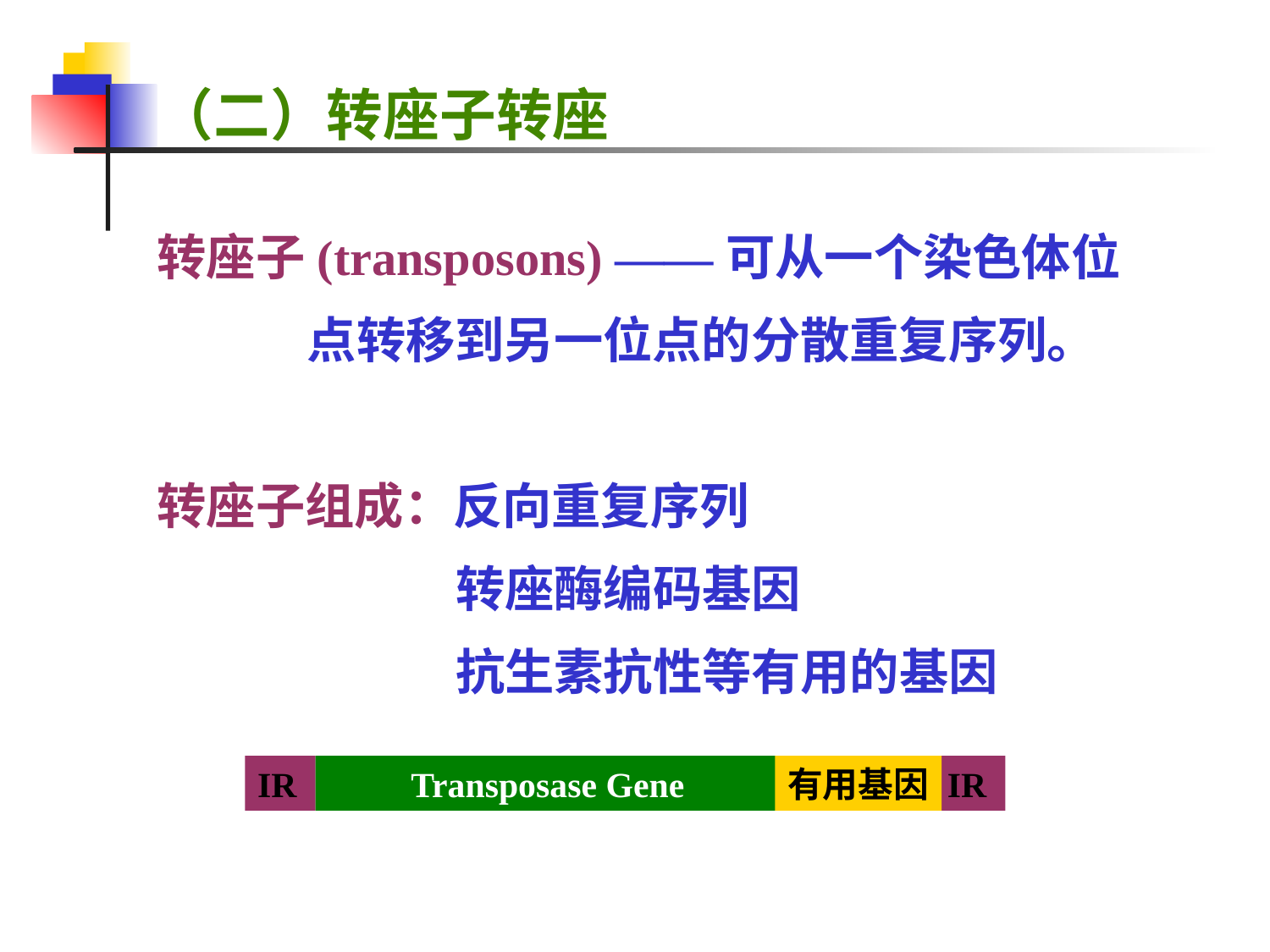

（二）转座子转座
转座子(transposons) ——可从一个染色体位点转移到另一位点的分散重复序列。

转座子组成：反向重复序列
转座酶编码基因
抗生素抗性等有用的基因
IR
Transposase Gene
有用基因
IR